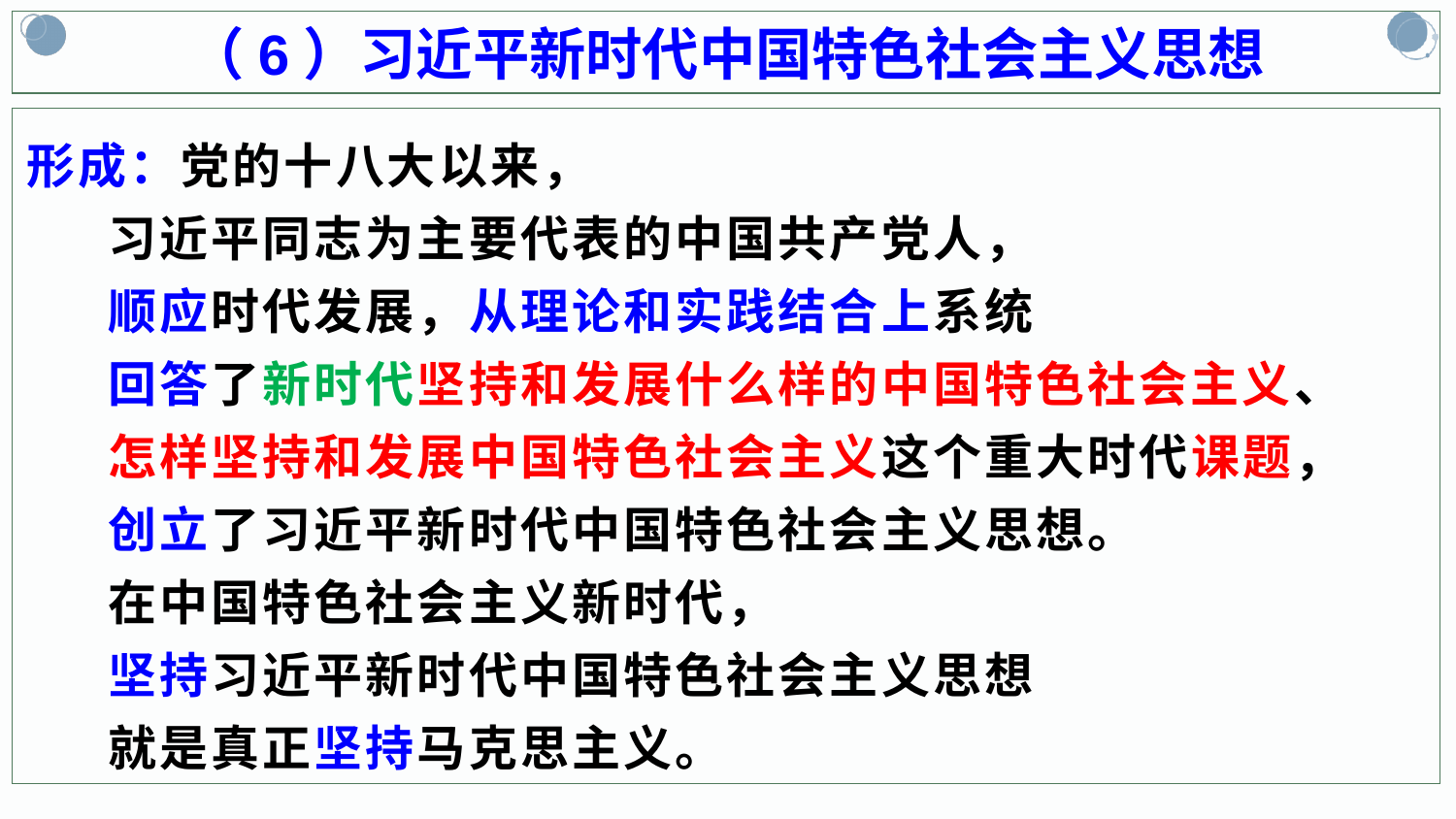

（6）习近平新时代中国特色社会主义思想
形成：党的十八大以来，
     习近平同志为主要代表的中国共产党人，
     顺应时代发展，从理论和实践结合上系统
     回答了新时代坚持和发展什么样的中国特色社会主义、
     怎样坚持和发展中国特色社会主义这个重大时代课题，
     创立了习近平新时代中国特色社会主义思想。
     在中国特色社会主义新时代，
     坚持习近平新时代中国特色社会主义思想
     就是真正坚持马克思主义。